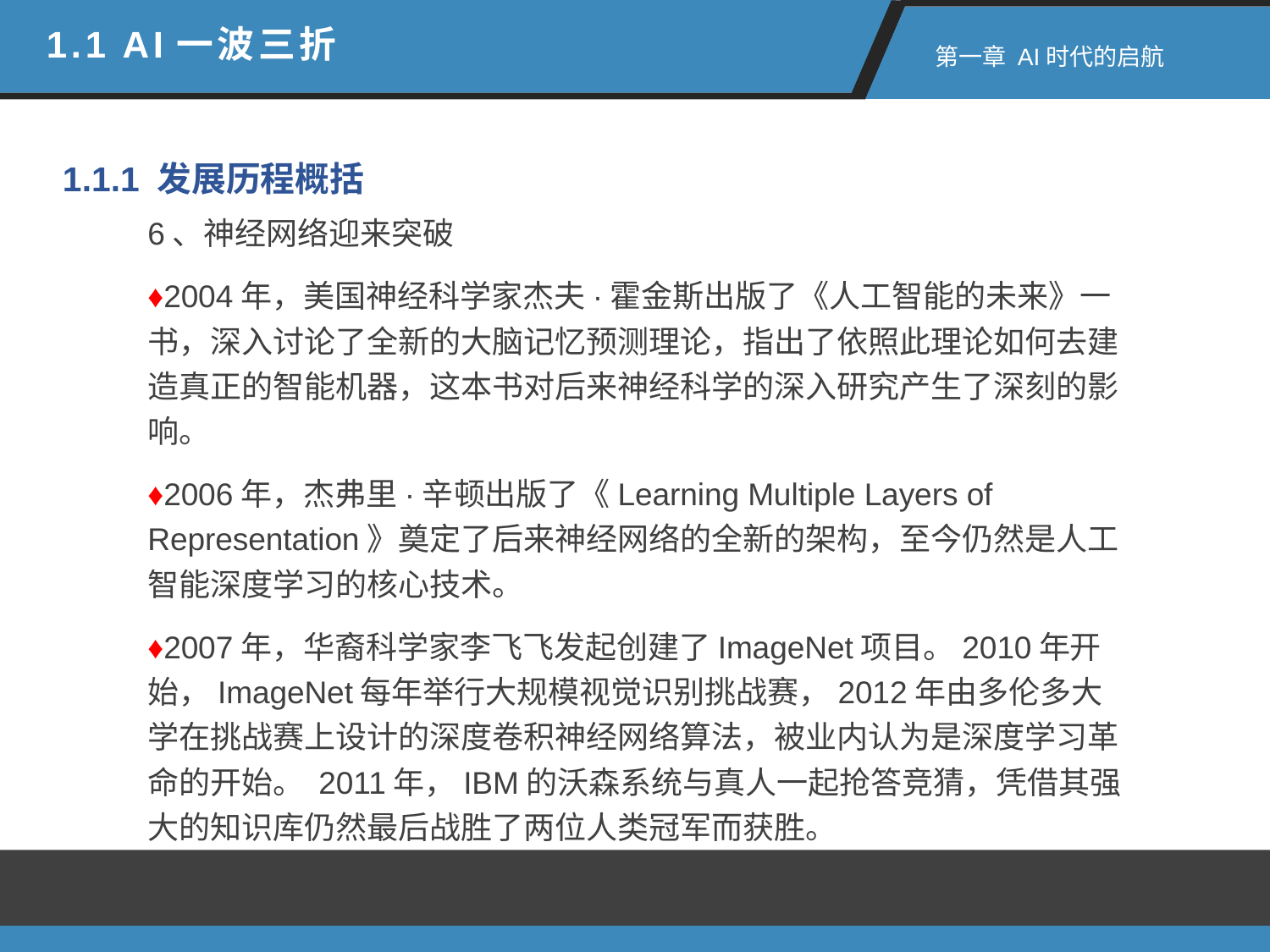

1.1 AI一波三折
  第一章 AI时代的启航
1.1.1 发展历程概括
6、神经网络迎来突破
♦2004年，美国神经科学家杰夫·霍金斯出版了《人工智能的未来》一书，深入讨论了全新的大脑记忆预测理论，指出了依照此理论如何去建造真正的智能机器，这本书对后来神经科学的深入研究产生了深刻的影响。
♦2006年，杰弗里·辛顿出版了《Learning Multiple Layers of Representation》奠定了后来神经网络的全新的架构，至今仍然是人工智能深度学习的核心技术。
♦2007年，华裔科学家李飞飞发起创建了ImageNet项目。2010年开始，ImageNet每年举行大规模视觉识别挑战赛，2012年由多伦多大学在挑战赛上设计的深度卷积神经网络算法，被业内认为是深度学习革命的开始。 2011年，IBM的沃森系统与真人一起抢答竞猜，凭借其强大的知识库仍然最后战胜了两位人类冠军而获胜。